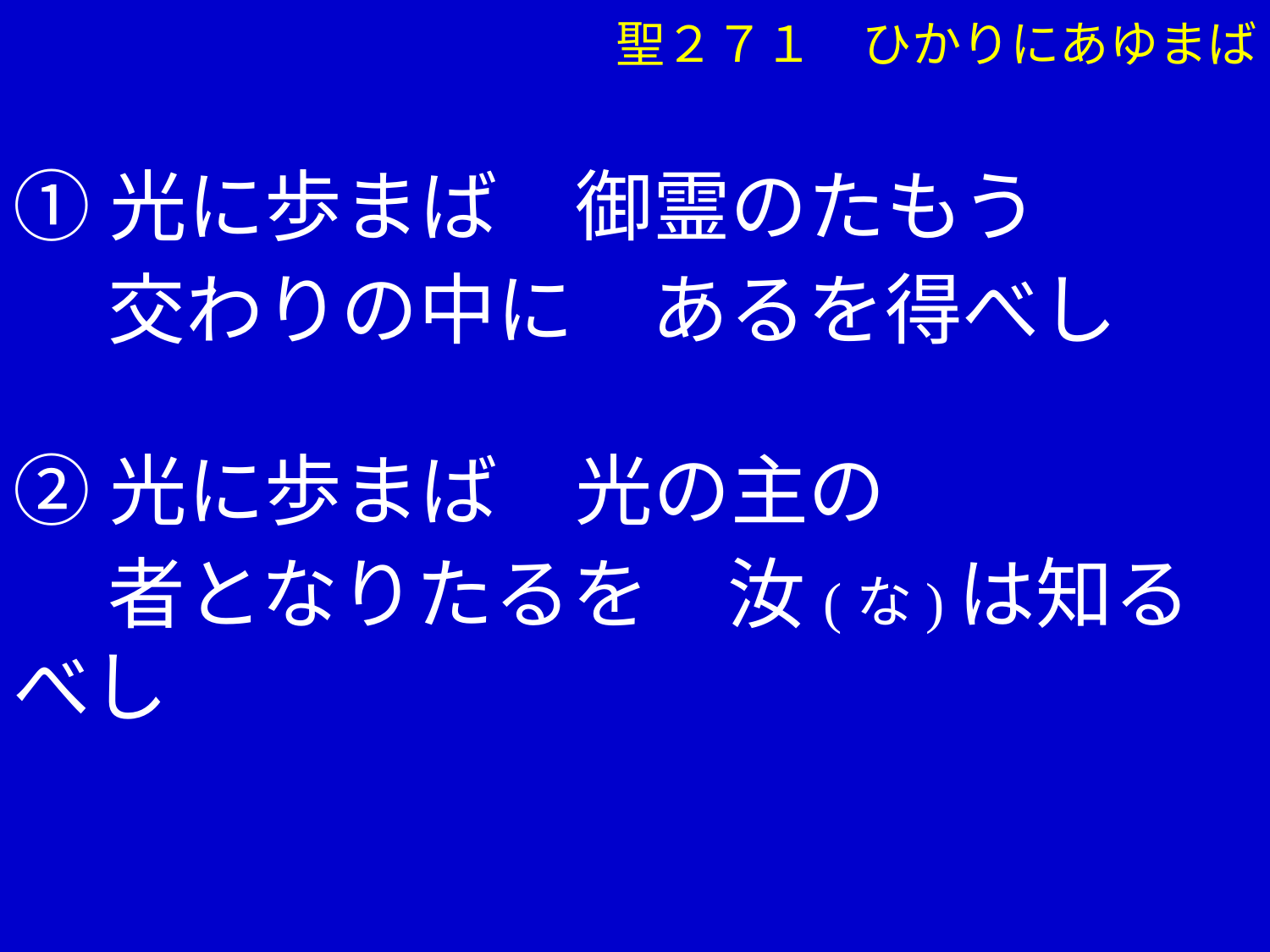

聖２７１　ひかりにあゆまば

①光に歩まば　御霊のたもう
　 交わりの中に　あるを得べし

②光に歩まば　光の主の
　 者となりたるを　汝(な)は知るべし